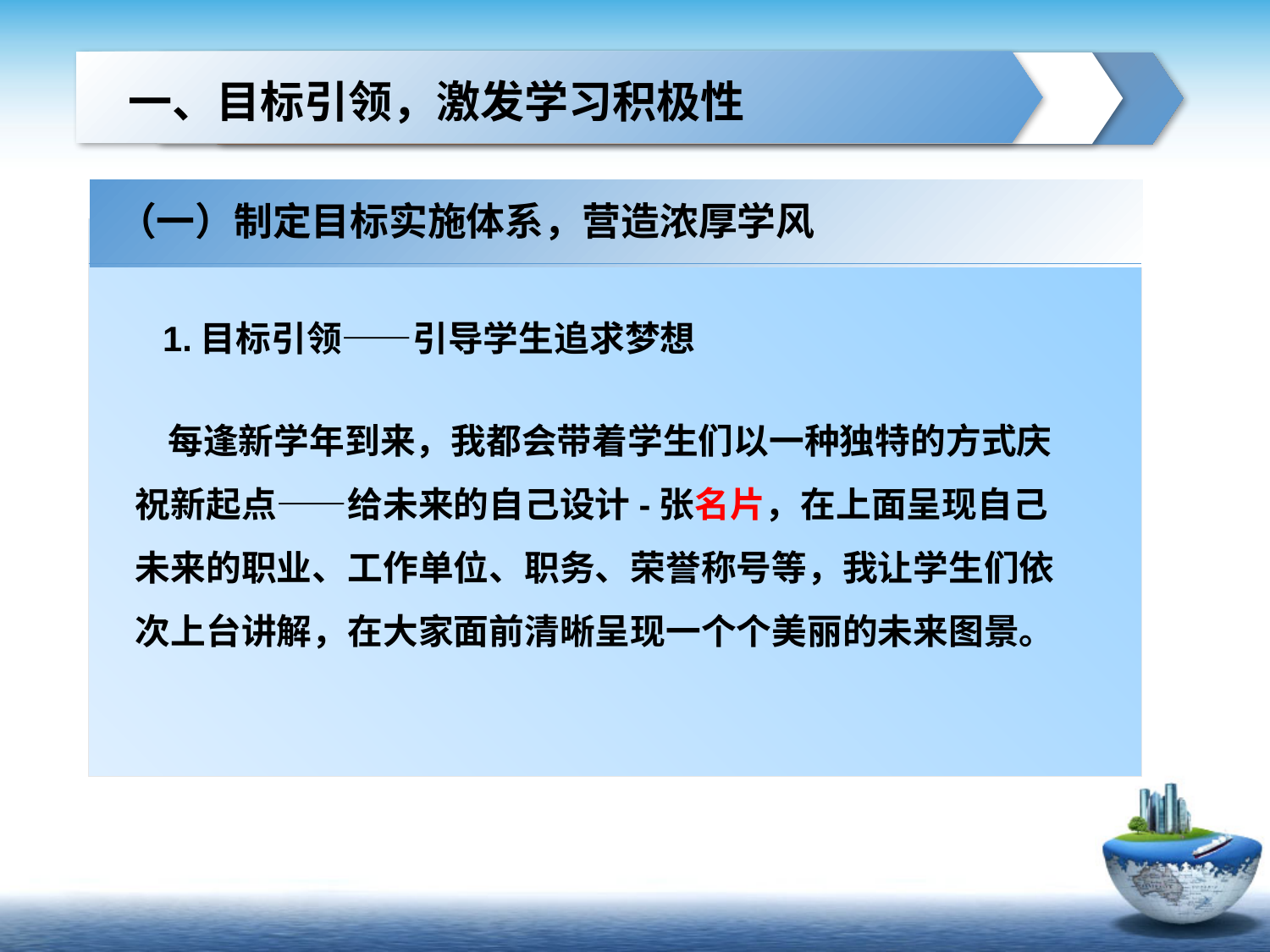

一、目标引领，激发学习积极性

（一）制定目标实施体系，营造浓厚学风
   1.目标引领——引导学生追求梦想
   每逢新学年到来，我都会带着学生们以一种独特的方式庆祝新起点——给未来的自己设计-张名片，在上面呈现自己未来的职业、工作单位、职务、荣誉称号等，我让学生们依次上台讲解，在大家面前清晰呈现一个个美丽的未来图景。